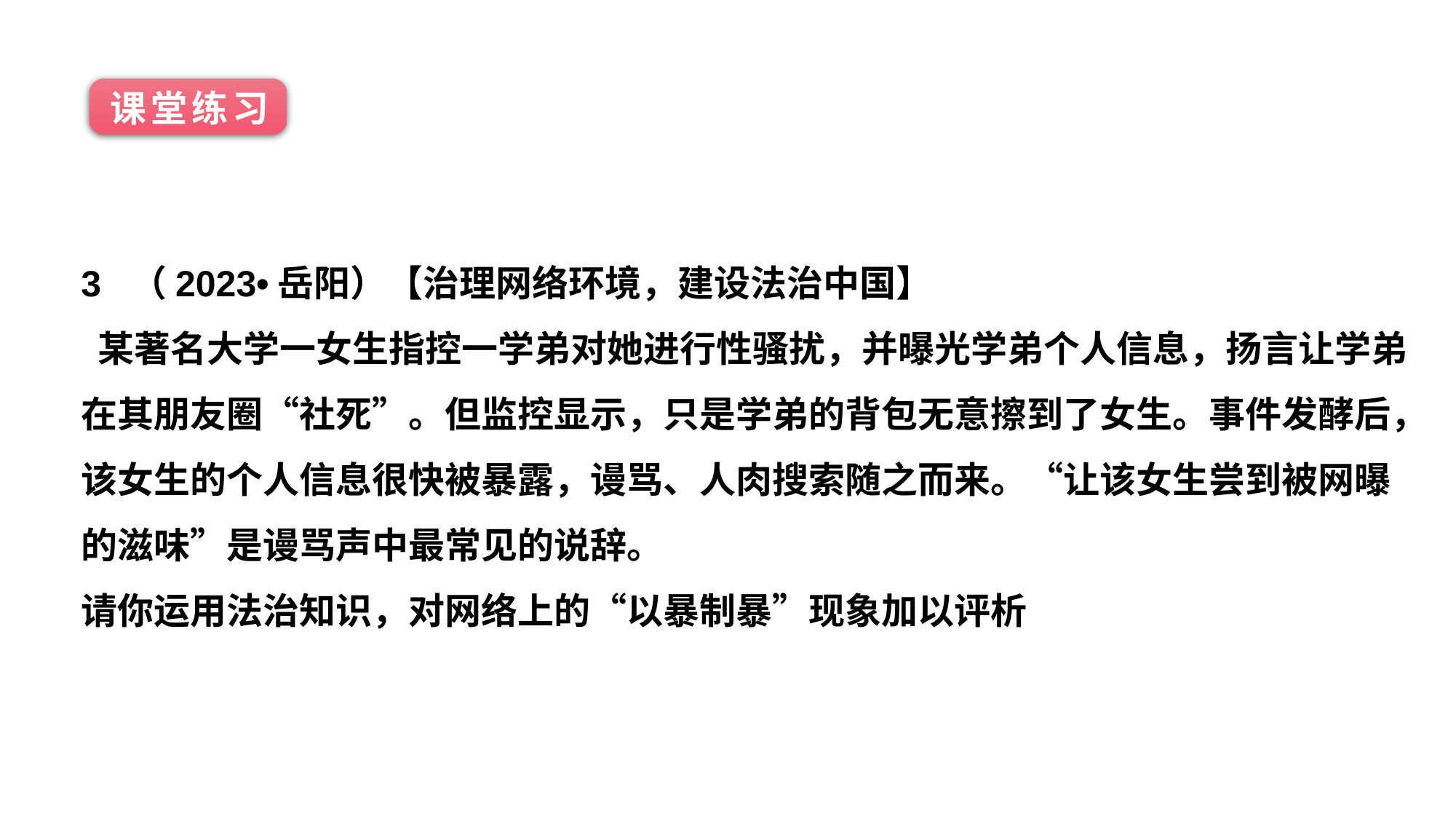

# 课堂练习
3  （2023•岳阳）【治理网络环境，建设法治中国】
 某著名大学一女生指控一学弟对她进行性骚扰，并曝光学弟个人信息，扬言让学弟在其朋友圈“社死”。但监控显示，只是学弟的背包无意擦到了女生。事件发酵后，该女生的个人信息很快被暴露，谩骂、人肉搜索随之而来。“让该女生尝到被网曝的滋味”是谩骂声中最常见的说辞。
请你运用法治知识，对网络上的“以暴制暴”现象加以评析